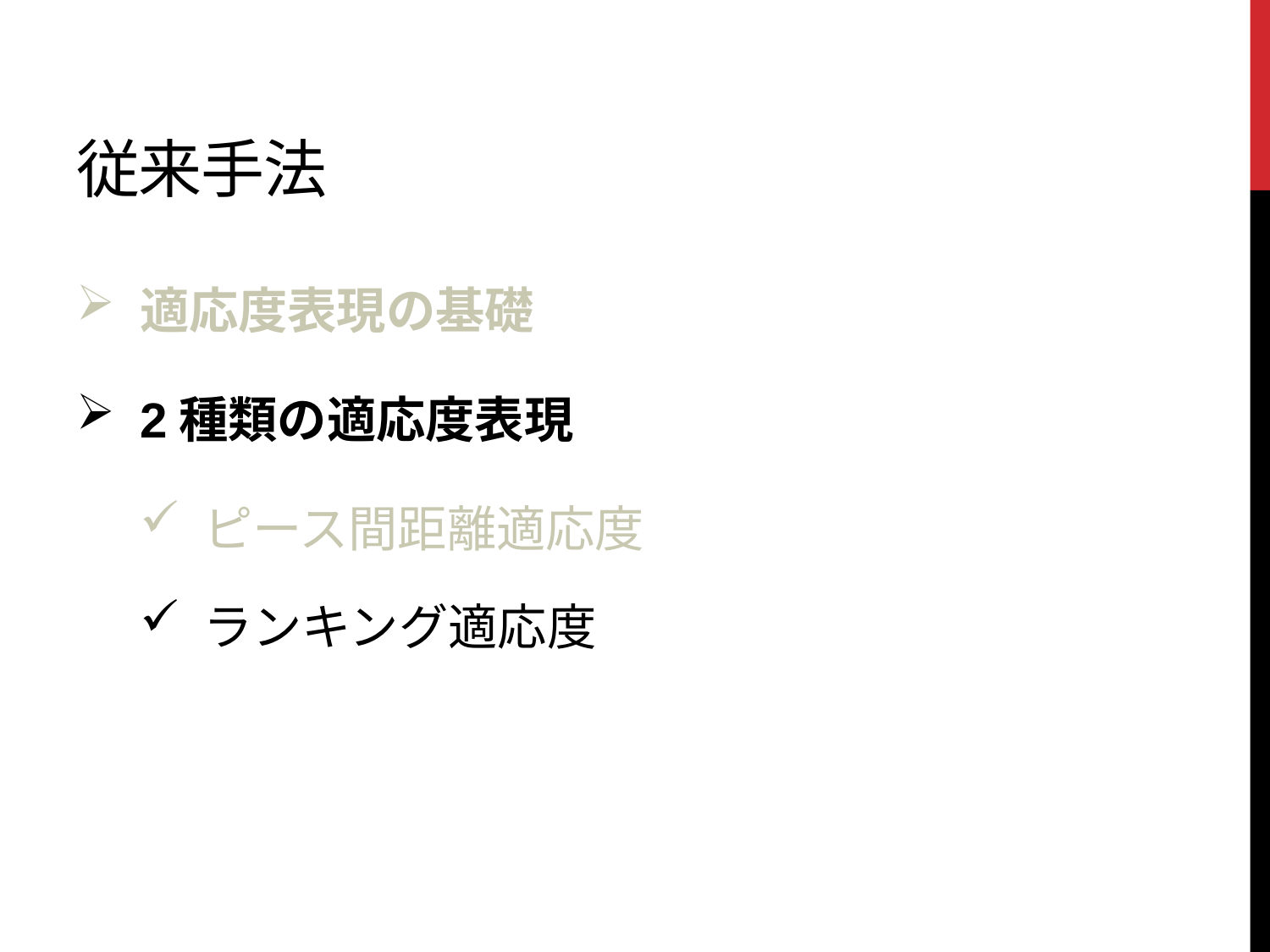

# 従来手法
適応度表現の基礎
2種類の適応度表現
ピース間距離適応度
ランキング適応度